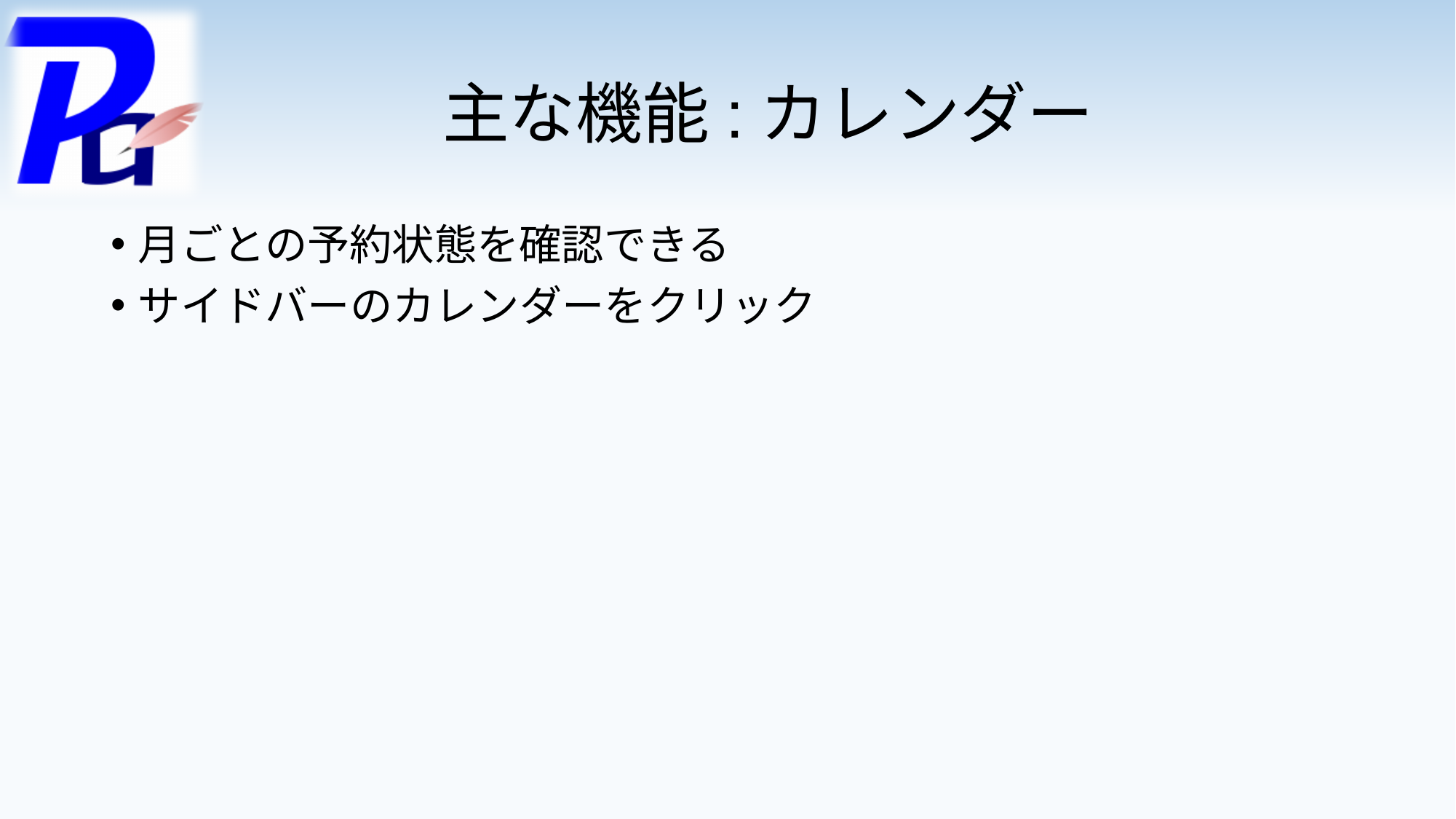

# 主な機能:カレンダー
月ごとの予約状態を確認できる
サイドバーのカレンダーをクリック